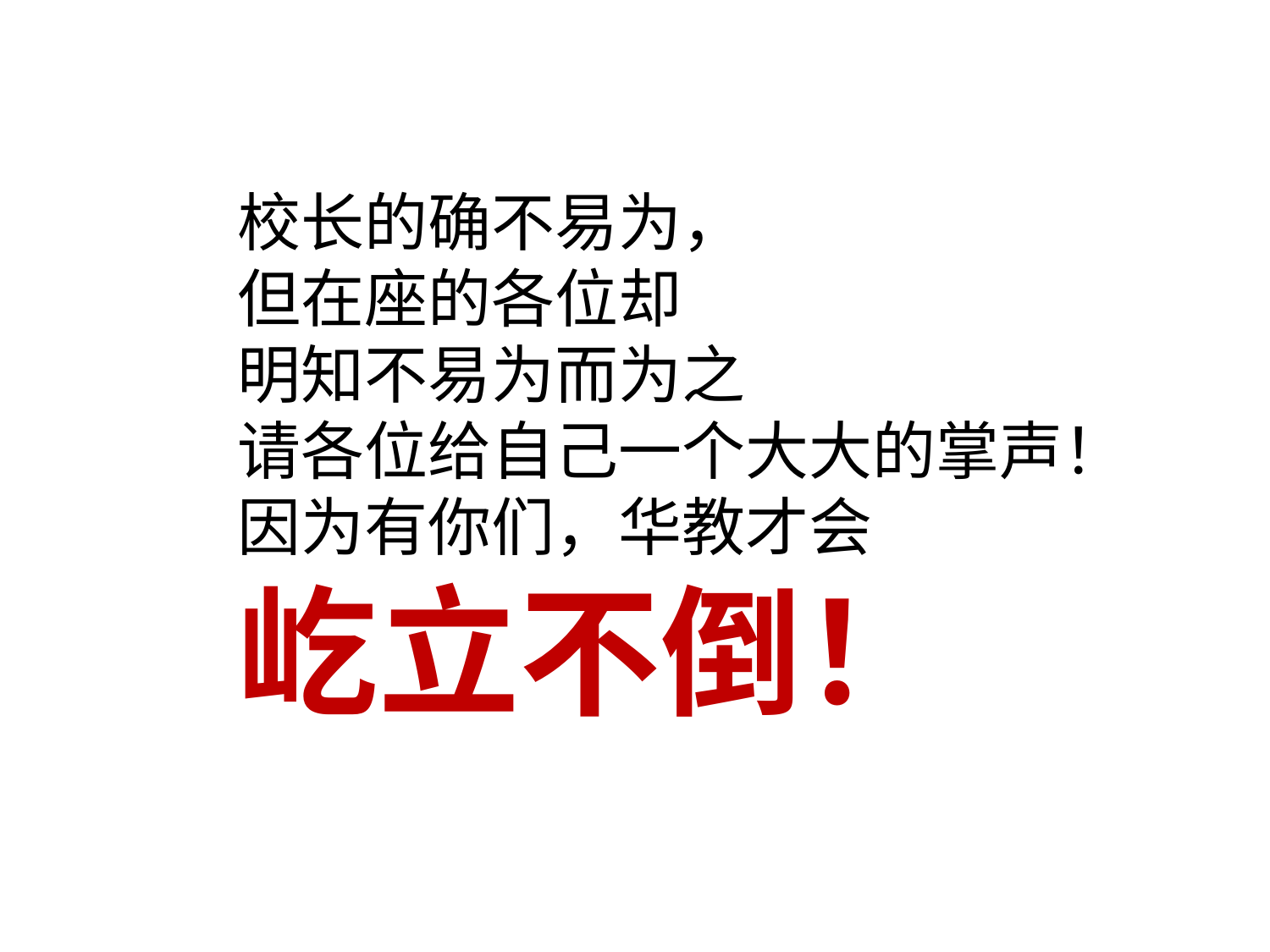

校长的确不易为，
但在座的各位却
明知不易为而为之
请各位给自己一个大大的掌声！
因为有你们，华教才会
屹立不倒！